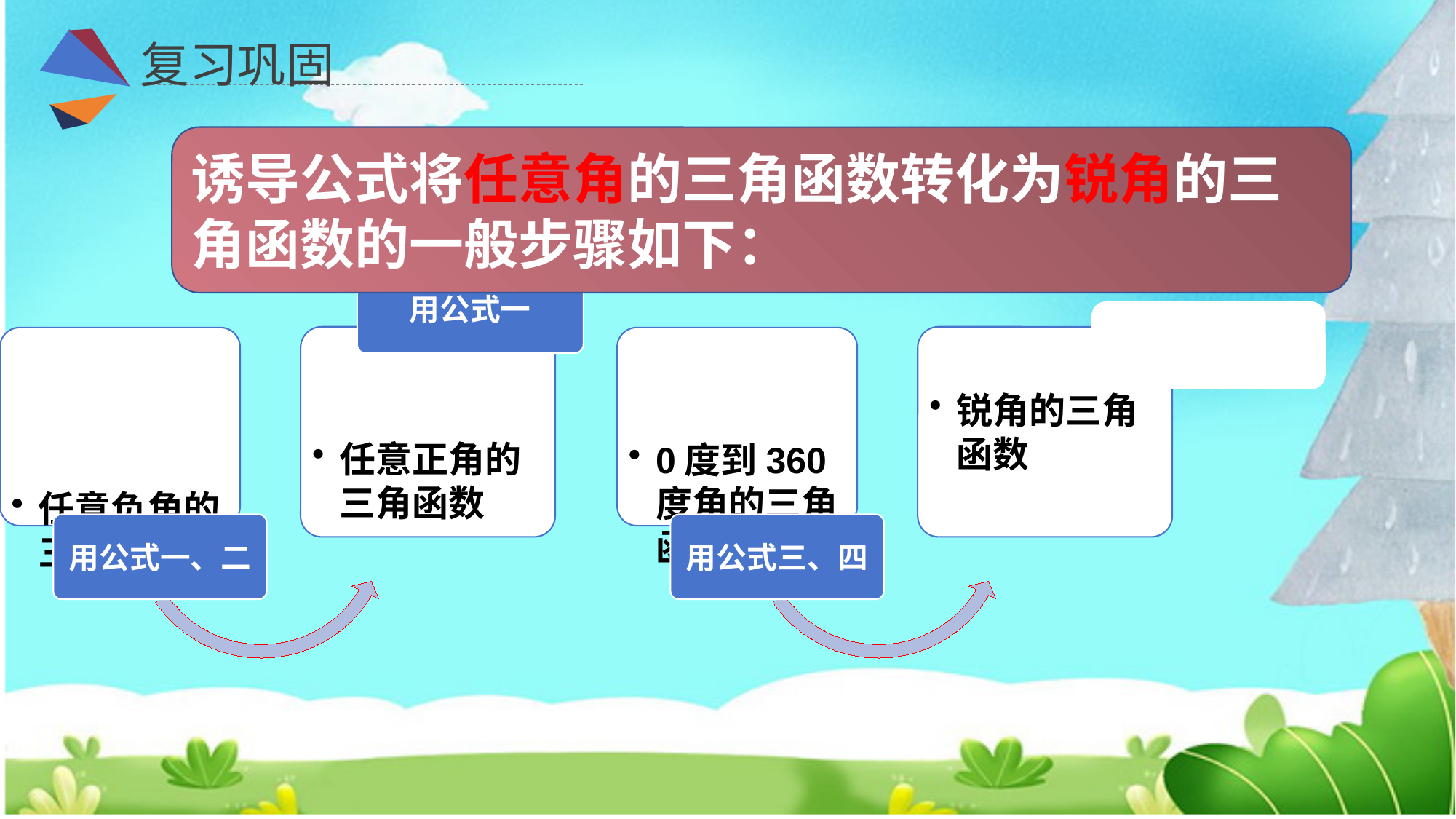

复习巩固

任意负角的三角函数
用公式一、二

任意正角的三角函数
用公式一

0度到360度角的三角函数
用公式三、四

锐角的三角函数

诱导公式将任意角的三角函数转化为锐角的三角函数的一般步骤如下：